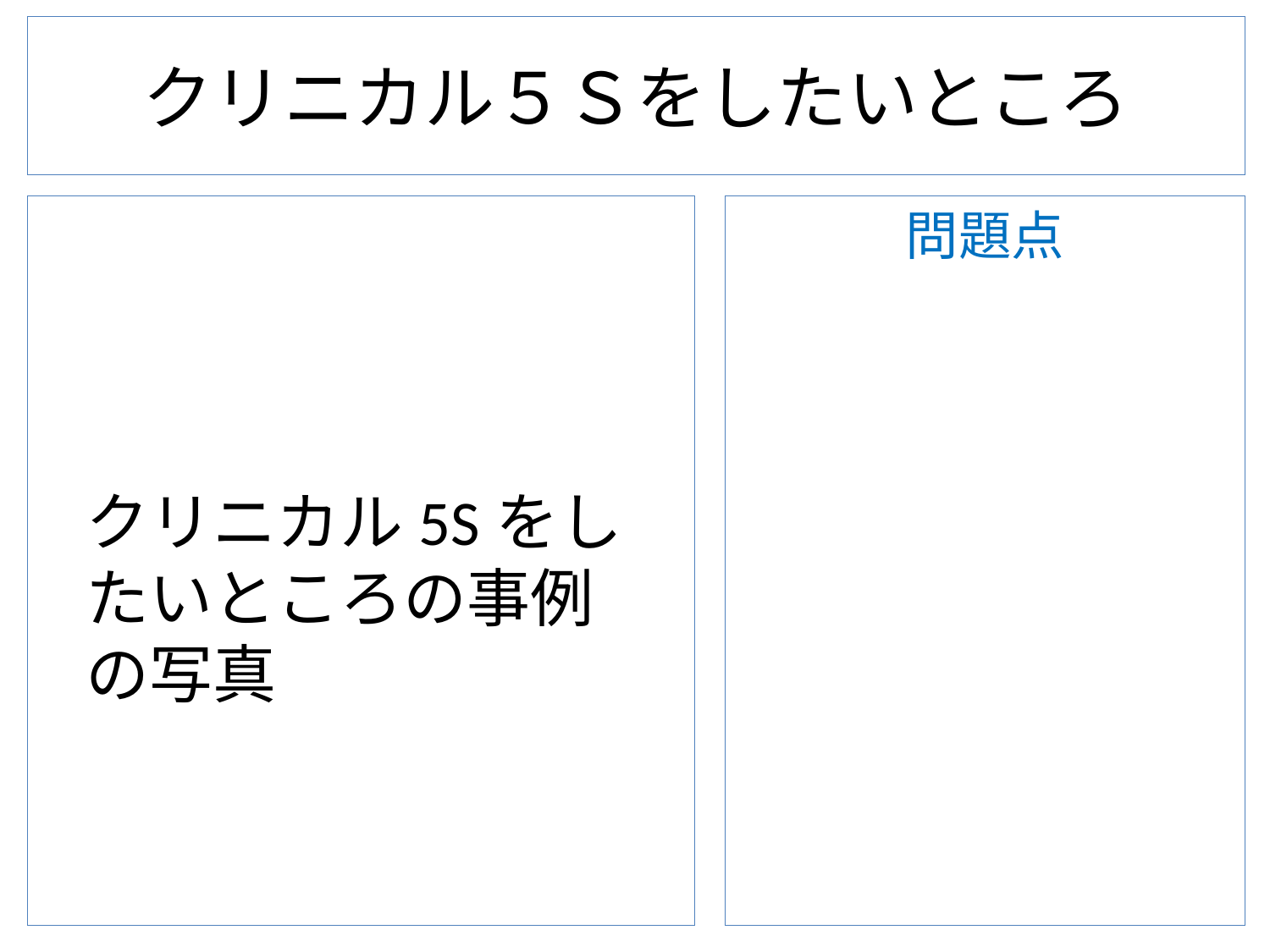

# クリニカル５Ｓをしたいところ

問題点
クリニカル5Sをしたいところの事例の写真